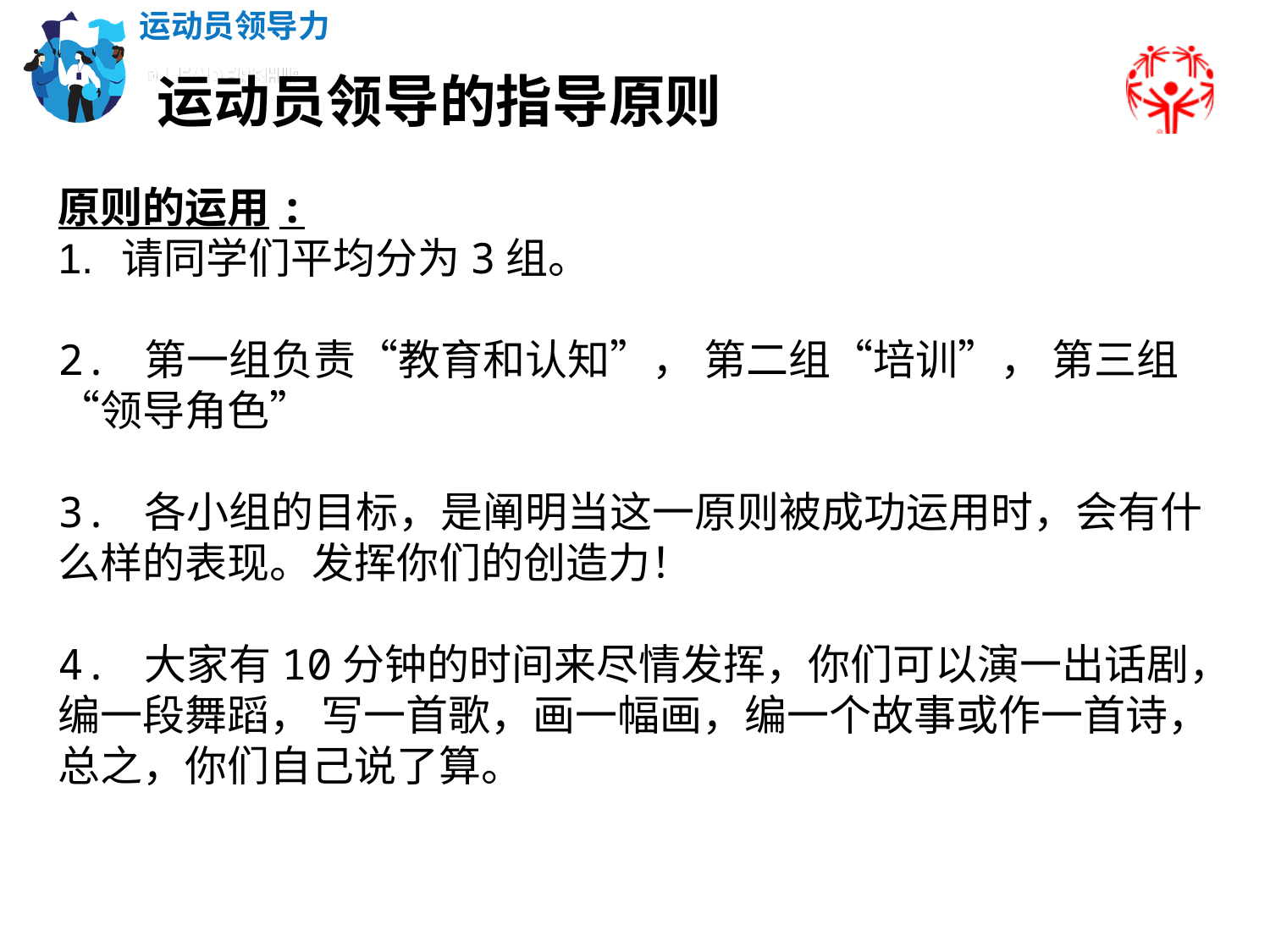

运动员领导力
LIDERAZGO DE ATLETAS
运动员领导的指导原则
原则的运用:
请同学们平均分为3组。

2. 第一组负责“教育和认知”， 第二组“培训”， 第三组“领导角色”

3. 各小组的目标，是阐明当这一原则被成功运用时，会有什么样的表现。发挥你们的创造力！

4. 大家有10分钟的时间来尽情发挥，你们可以演一出话剧，编一段舞蹈， 写一首歌，画一幅画，编一个故事或作一首诗，总之，你们自己说了算。